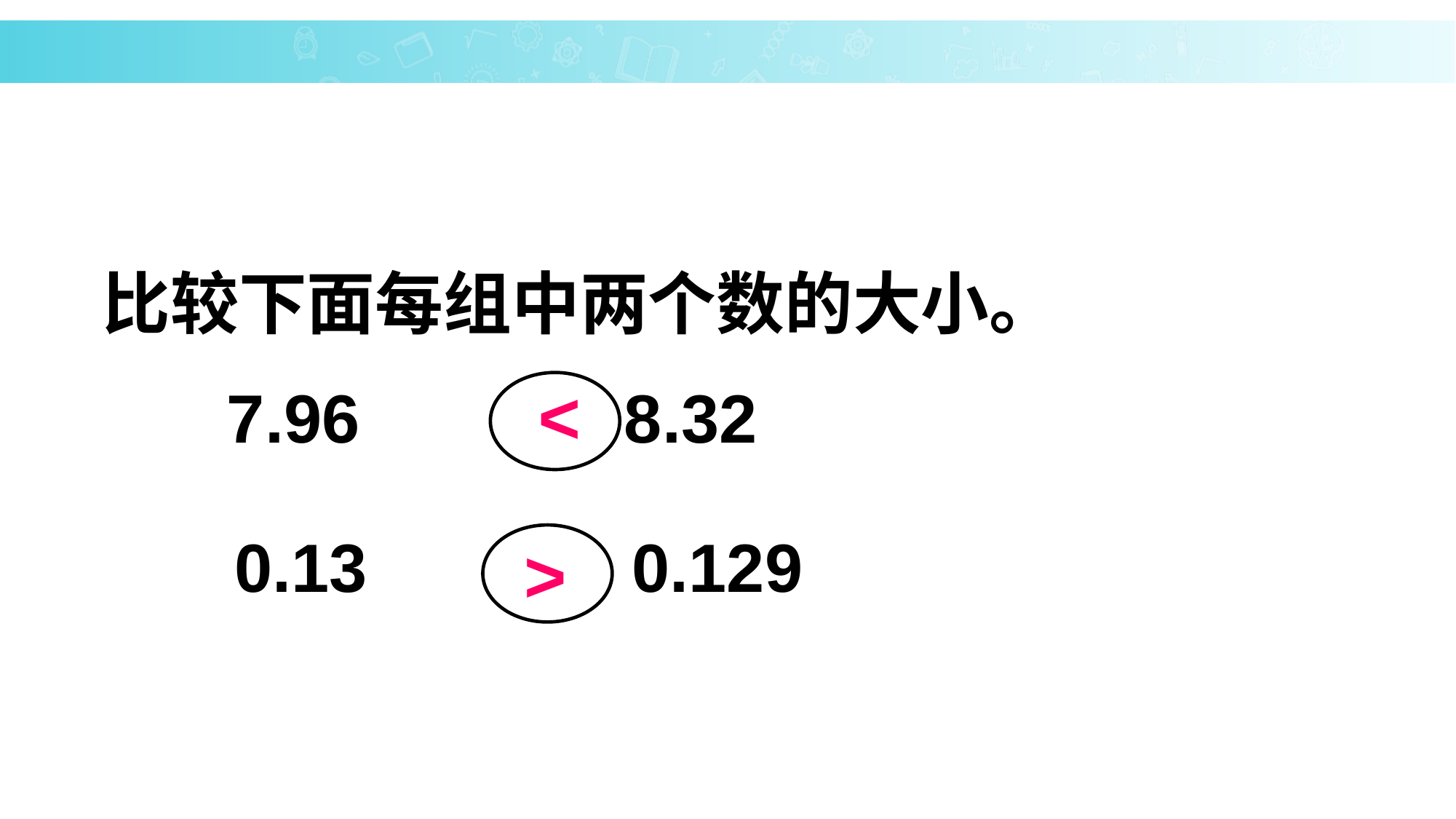

比较下面每组中两个数的大小。
       7.96              8.32
       0.13              0.129

>
>